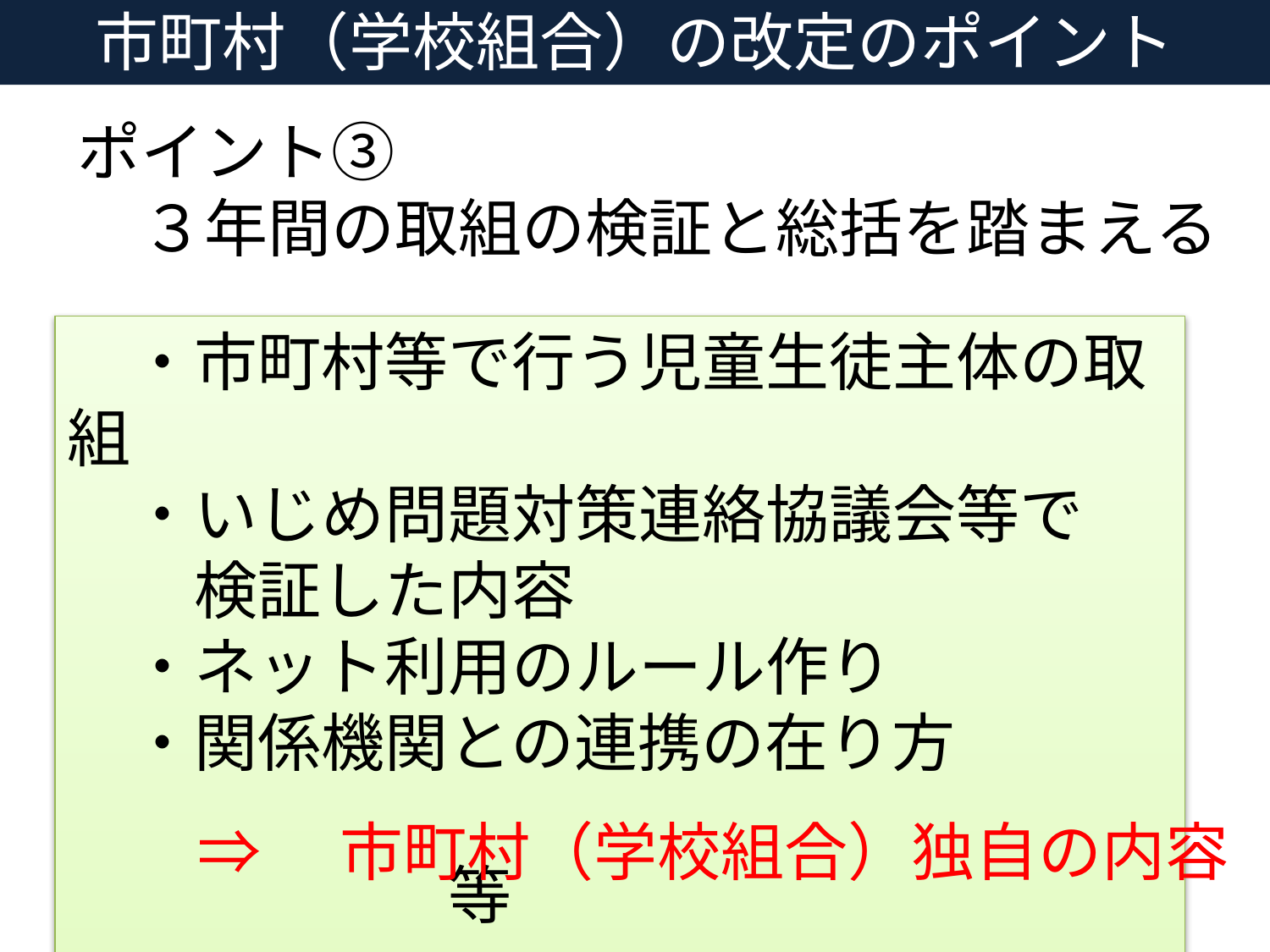

市町村（学校組合）の改定のポイント
ポイント③
　３年間の取組の検証と総括を踏まえる

　・市町村等で行う児童生徒主体の取組
　・いじめ問題対策連絡協議会等で
　　検証した内容
　・ネット利用のルール作り
　・関係機関との連携の在り方
　　　　　　　　　　　　　　　　　　　　　　　等
⇒　市町村（学校組合）独自の内容